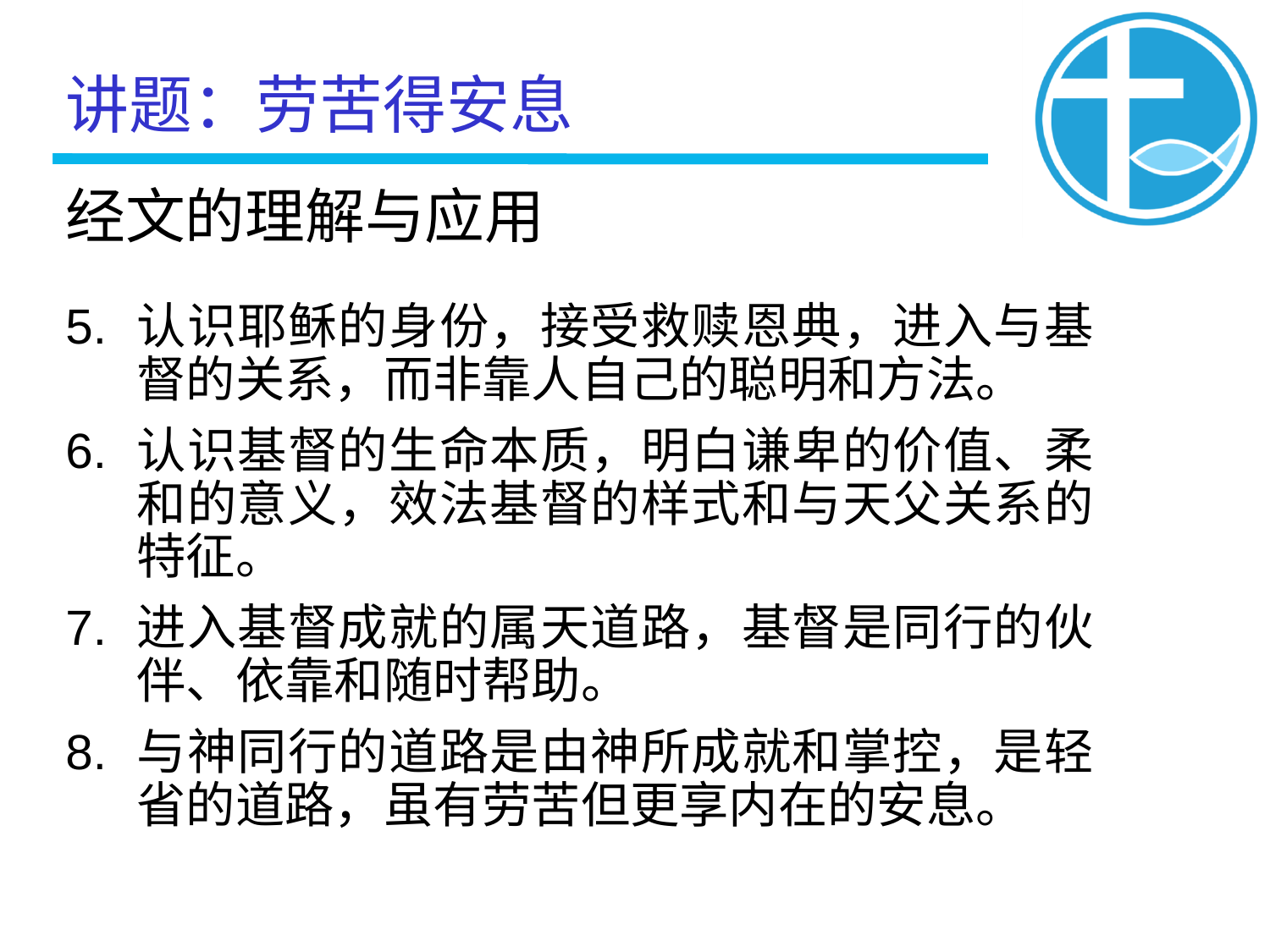

讲题：劳苦得安息
经文的理解与应用

认识耶稣的身份，接受救赎恩典，进入与基督的关系，而非靠人自己的聪明和方法。
认识基督的生命本质，明白谦卑的价值、柔和的意义，效法基督的样式和与天父关系的特征。
进入基督成就的属天道路，基督是同行的伙伴、依靠和随时帮助。
与神同行的道路是由神所成就和掌控，是轻省的道路，虽有劳苦但更享内在的安息。